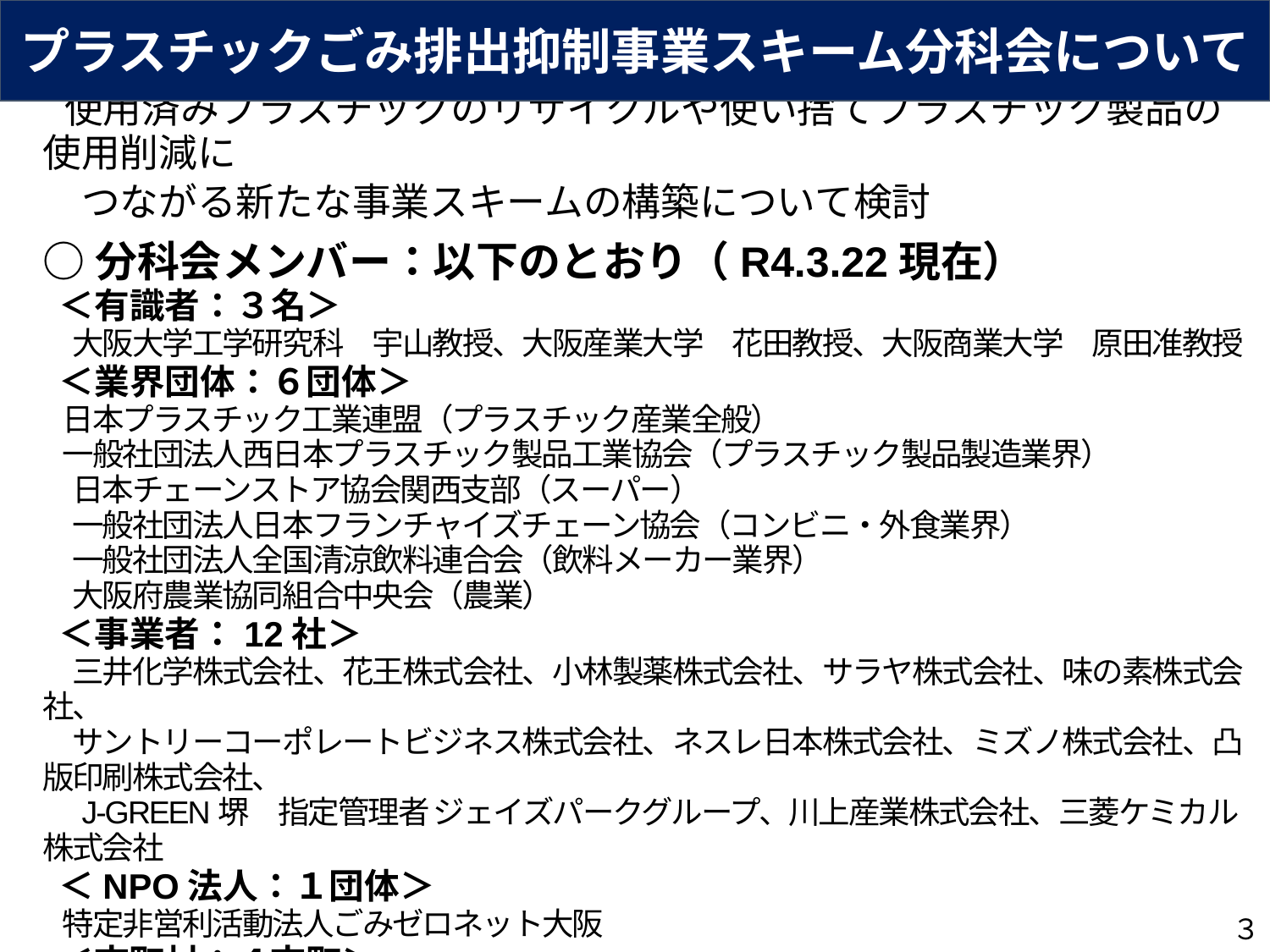

プラスチックごみ排出抑制事業スキーム分科会について
○取組内容
  使用済みプラスチックのリサイクルや使い捨てプラスチック製品の使用削減に
　つながる新たな事業スキームの構築について検討
○分科会メンバー：以下のとおり（R4.3.22現在）
 ＜有識者：３名＞
　大阪大学工学研究科　宇山教授、大阪産業大学　花田教授、大阪商業大学　原田准教授
 ＜業界団体：６団体＞
  日本プラスチック工業連盟（プラスチック産業全般）
  一般社団法人西日本プラスチック製品工業協会（プラスチック製品製造業界）
　日本チェーンストア協会関西支部（スーパー）
　一般社団法人日本フランチャイズチェーン協会（コンビニ・外食業界）
　一般社団法人全国清涼飲料連合会（飲料メーカー業界）
　大阪府農業協同組合中央会（農業）
 ＜事業者：12社＞
　三井化学株式会社、花王株式会社、小林製薬株式会社、サラヤ株式会社、味の素株式会社、
　サントリーコーポレートビジネス株式会社、ネスレ日本株式会社、ミズノ株式会社、凸版印刷株式会社、
　J-GREEN堺　指定管理者 ジェイズパークグループ、川上産業株式会社、三菱ケミカル株式会社
 ＜NPO法人：１団体＞
  特定非営利活動法人ごみゼロネット大阪
 ＜市町村：４市町＞
  大阪市、堺市、吹田市、東大阪市、熊取町
３